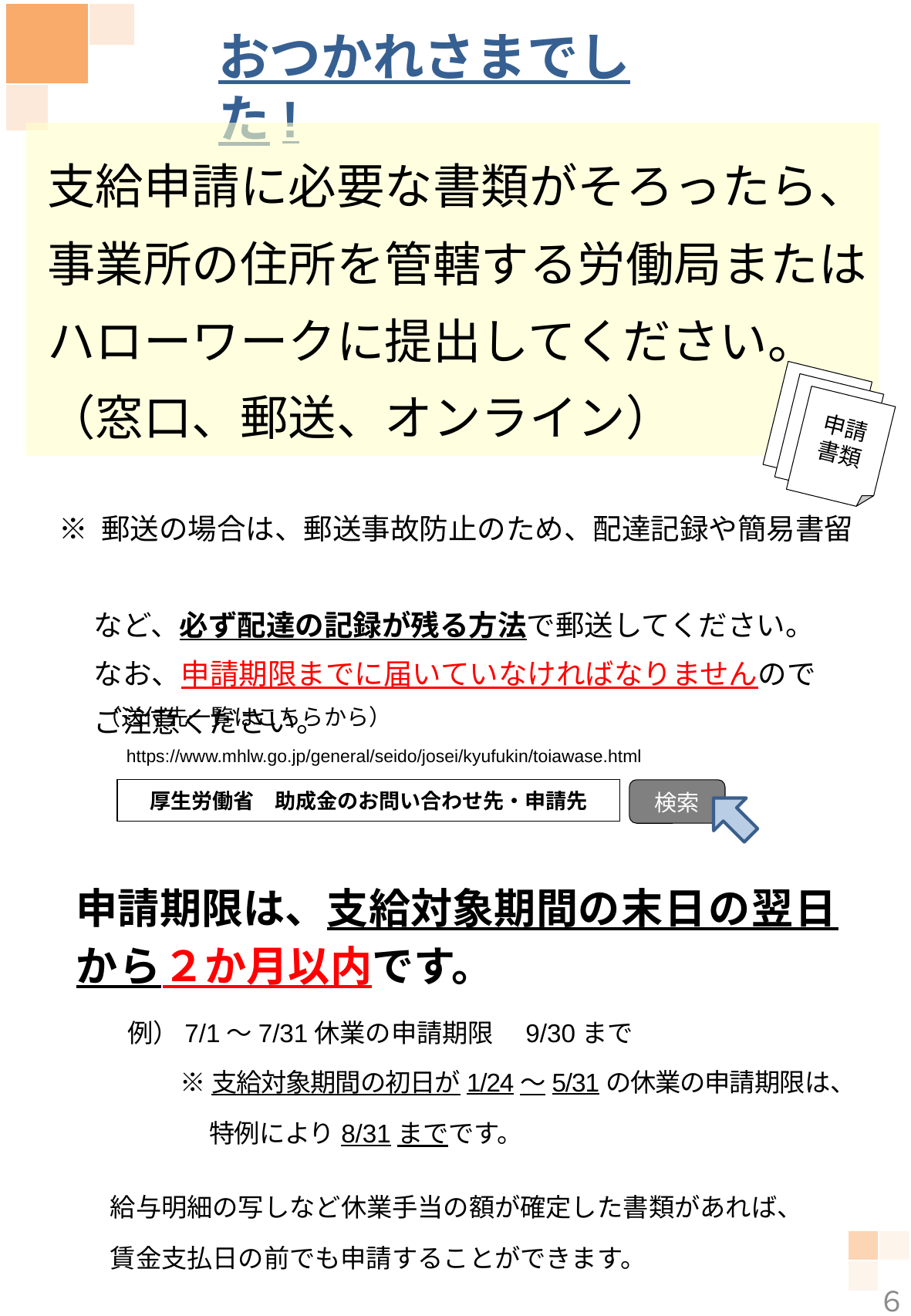

おつかれさまでした!

支給申請に必要な書類がそろったら、事業所の住所を管轄する労働局またはハローワークに提出してください。（窓口、郵送、オンライン）

申請
書類
※ 郵送の場合は、郵送事故防止のため、配達記録や簡易書留
　 など、必ず配達の記録が残る方法で郵送してください。
　 なお、申請期限までに届いていなければなりませんので
　 ご注意ください。
　（送付先一覧はこちらから）
　　https://www.mhlw.go.jp/general/seido/josei/kyufukin/toiawase.html
厚生労働省　助成金のお問い合わせ先・申請先

検索
申請期限は、支給対象期間の末日の翌日から２か月以内です。
　　例）7/1～7/31休業の申請期限　9/30まで
　　※ 支給対象期間の初日が1/24～5/31の休業の申請期限は、
　　　 特例により8/31までです。
給与明細の写しなど休業手当の額が確定した書類があれば、賃金支払日の前でも申請することができます。

６